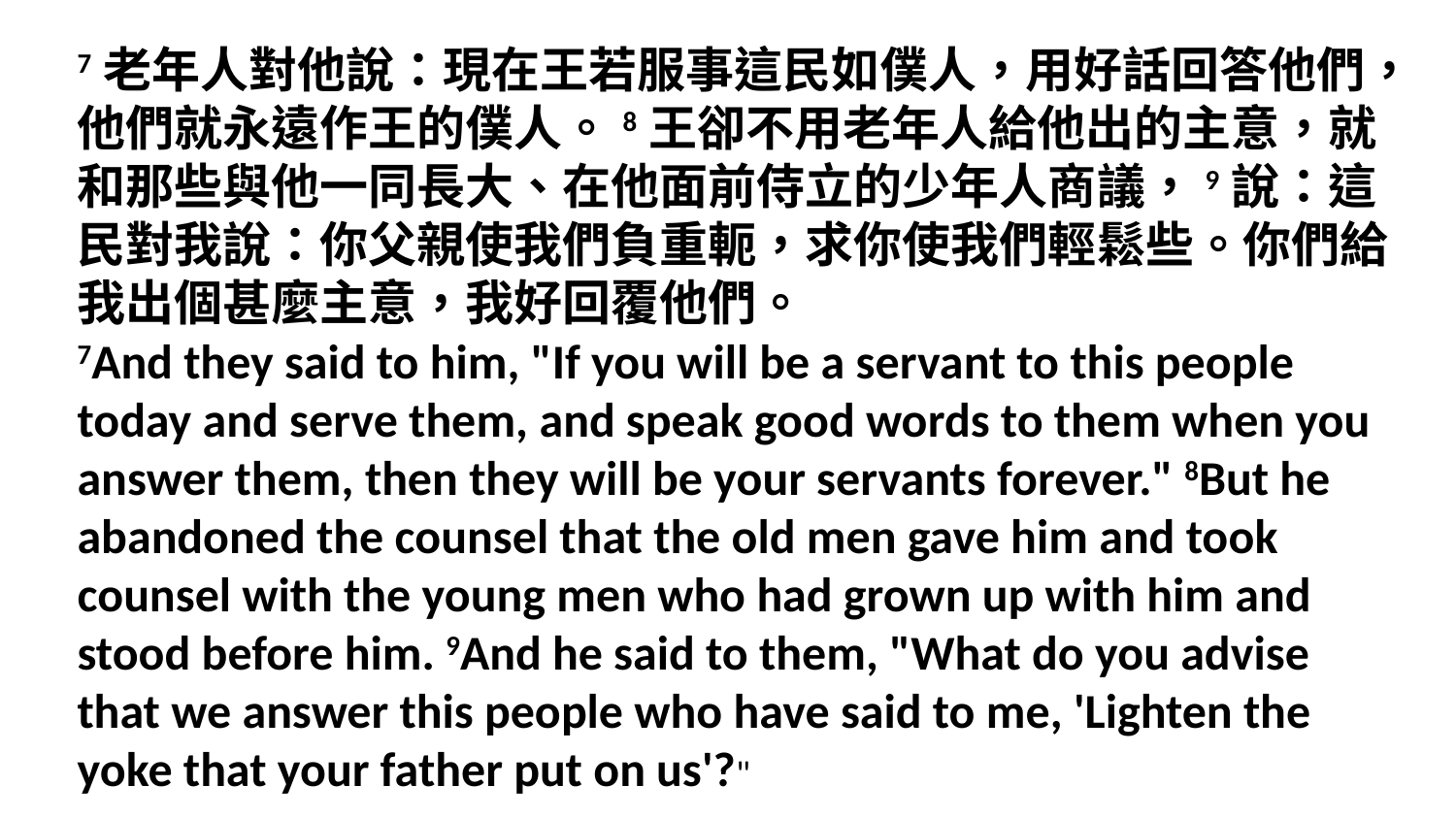

7老年人對他說：現在王若服事這民如僕人，用好話回答他們，他們就永遠作王的僕人。8王卻不用老年人給他出的主意，就和那些與他一同長大、在他面前侍立的少年人商議，9說：這民對我說：你父親使我們負重軛，求你使我們輕鬆些。你們給我出個甚麼主意，我好回覆他們。
7And they said to him, "If you will be a servant to this people today and serve them, and speak good words to them when you answer them, then they will be your servants forever." 8But he abandoned the counsel that the old men gave him and took counsel with the young men who had grown up with him and stood before him. 9And he said to them, "What do you advise that we answer this people who have said to me, 'Lighten the yoke that your father put on us'?"